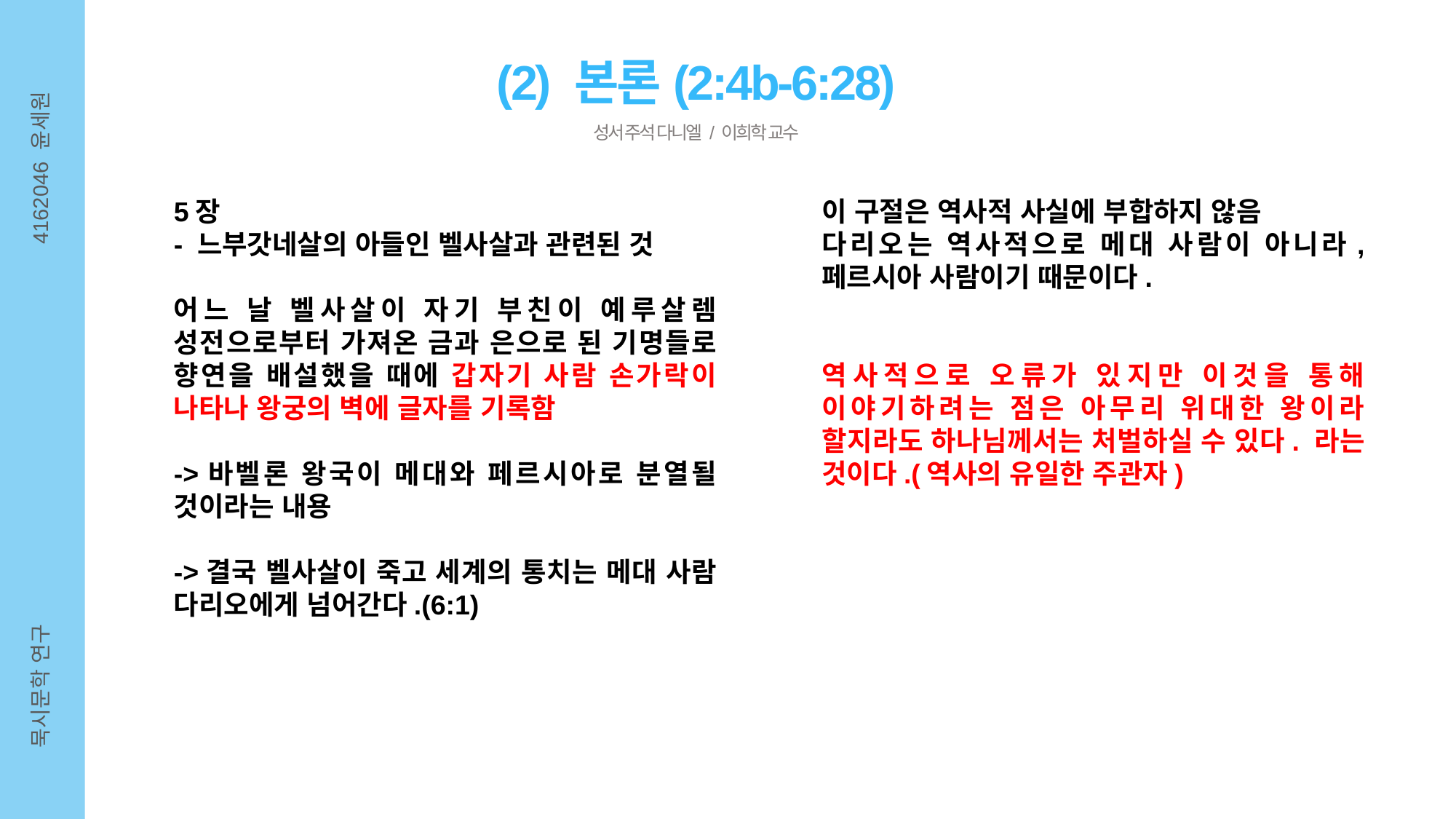

(2) 본론(2:4b-6:28)
성서 주석 다니엘 / 이희학 교수
4162046 윤세원
5장
- 느부갓네살의 아들인 벨사살과 관련된 것

어느 날 벨사살이 자기 부친이 예루살렘 성전으로부터 가져온 금과 은으로 된 기명들로 향연을 배설했을 때에 갑자기 사람 손가락이 나타나 왕궁의 벽에 글자를 기록함

->바벨론 왕국이 메대와 페르시아로 분열될 것이라는 내용

->결국 벨사살이 죽고 세계의 통치는 메대 사람 다리오에게 넘어간다.(6:1)

이 구절은 역사적 사실에 부합하지 않음
다리오는 역사적으로 메대 사람이 아니라, 페르시아 사람이기 때문이다.

역사적으로 오류가 있지만 이것을 통해 이야기하려는 점은 아무리 위대한 왕이라 할지라도 하나님께서는 처벌하실 수 있다. 라는 것이다.(역사의 유일한 주관자)
묵시문학 연구